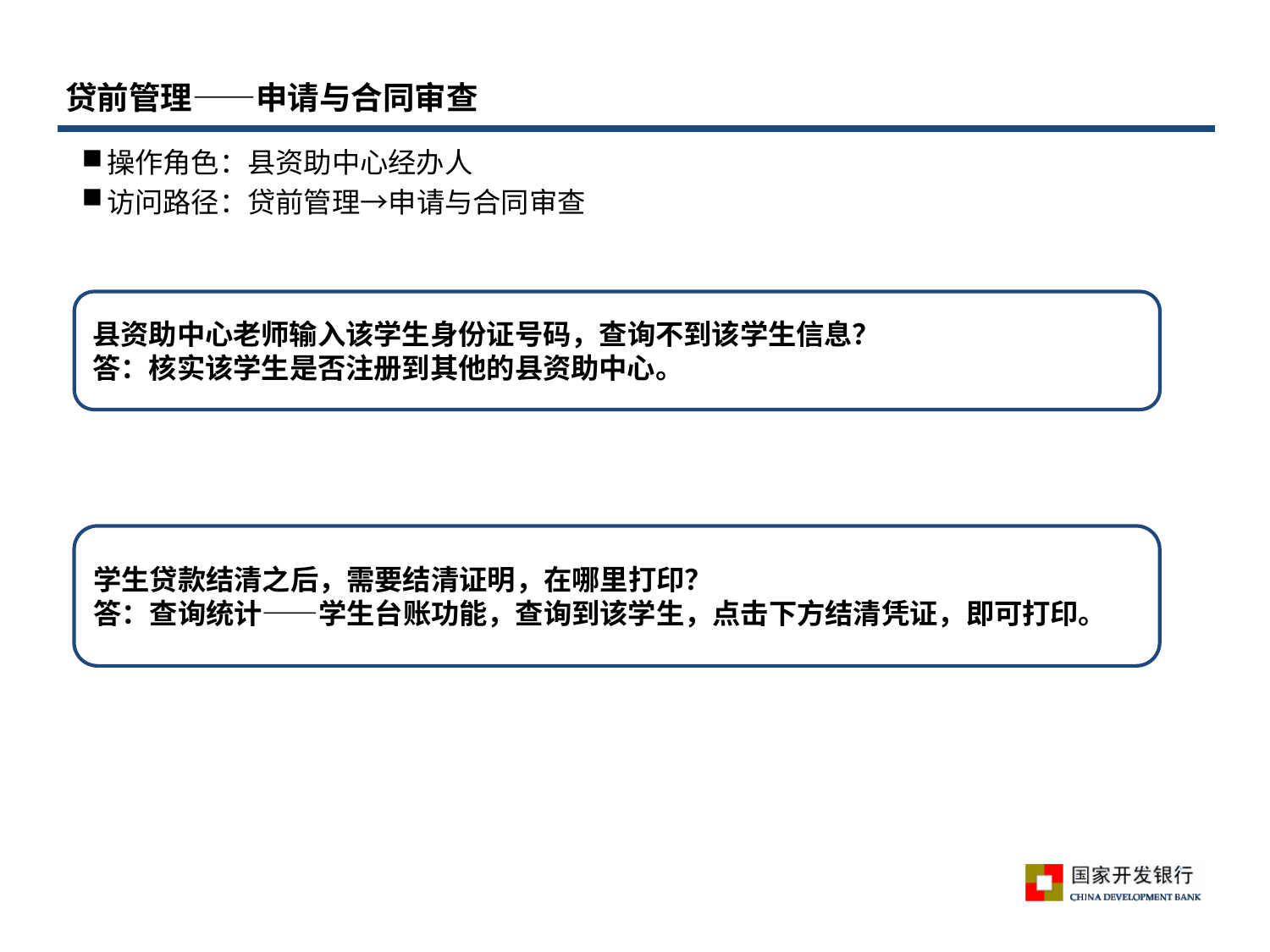

# 贷前管理——申请与合同审查
操作角色：县资助中心经办人
访问路径：贷前管理→申请与合同审查
县资助中心老师输入该学生身份证号码，查询不到该学生信息？
答：核实该学生是否注册到其他的县资助中心。
学生贷款结清之后，需要结清证明，在哪里打印？
答：查询统计——学生台账功能，查询到该学生，点击下方结清凭证，即可打印。
14